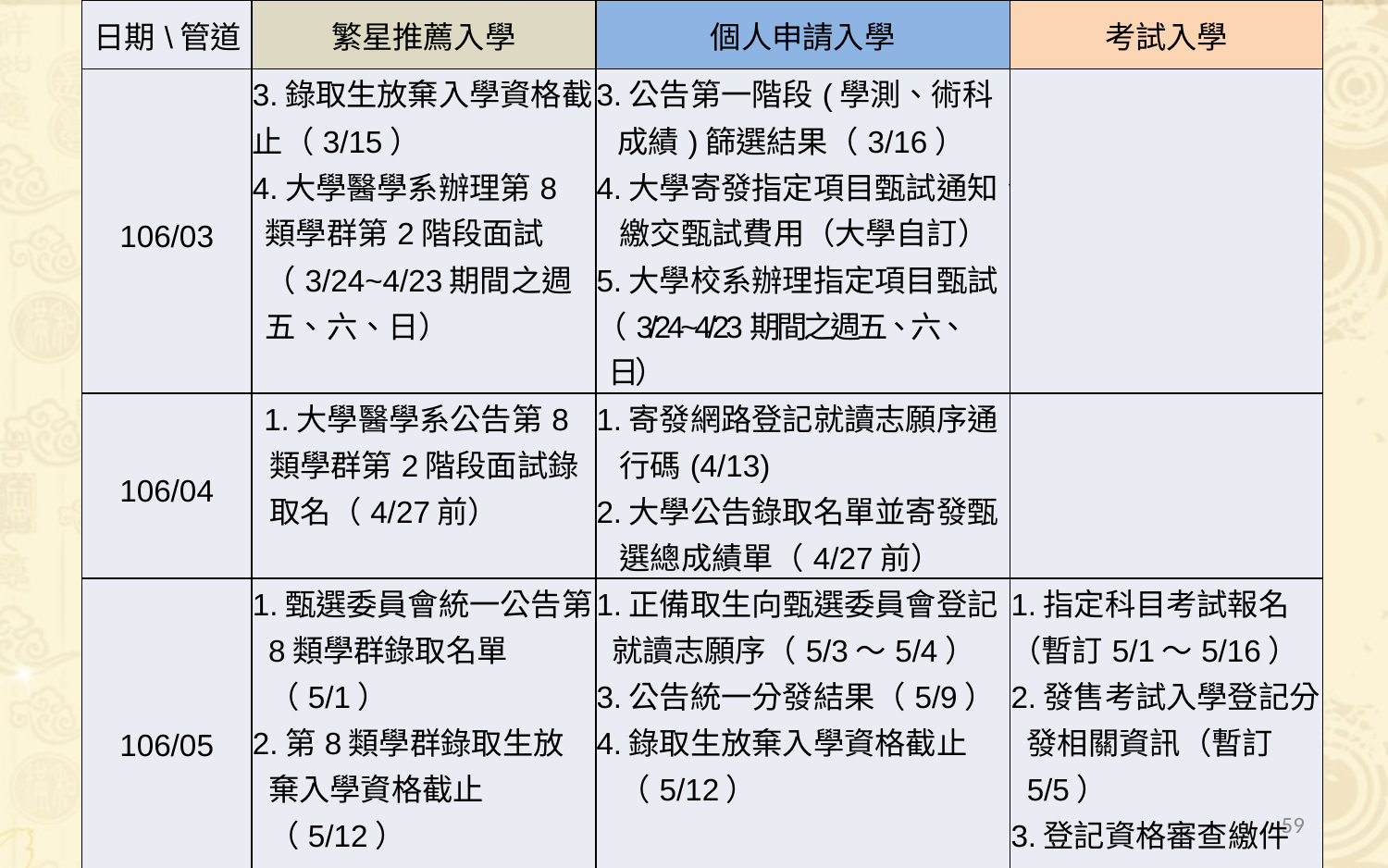

| 日期\管道 | 繁星推薦入學 | 個人申請入學 | 考試入學 |
| --- | --- | --- | --- |
| 106/03 | 3.錄取生放棄入學資格截止（3/15） 4.大學醫學系辦理第8類學群第2階段面試（3/24~4/23期間之週五、六、日） | 3.公告第一階段(學測、術科成績)篩選結果（3/16） 4.大學寄發指定項目甄試通知、繳交甄試費用（大學自訂） 5.大學校系辦理指定項目甄試 （3/24~4/23期間之週五、六、日） |  |
| 106/04 | 1.大學醫學系公告第8類學群第2階段面試錄取名（4/27前） | 1.寄發網路登記就讀志願序通行碼(4/13) 2.大學公告錄取名單並寄發甄選總成績單（4/27前） |  |
| 106/05 | 1.甄選委員會統一公告第8類學群錄取名單（5/1） 2.第8類學群錄取生放棄入學資格截止（5/12） | 1.正備取生向甄選委員會登記就讀志願序（5/3～5/4） 3.公告統一分發結果（5/9） 4.錄取生放棄入學資格截止（5/12） | 1.指定科目考試報名 （暫訂5/1～5/16） 2.發售考試入學登記分發相關資訊（暫訂5/5） 3.登記資格審查繳件 (5/1～5/31) |
59